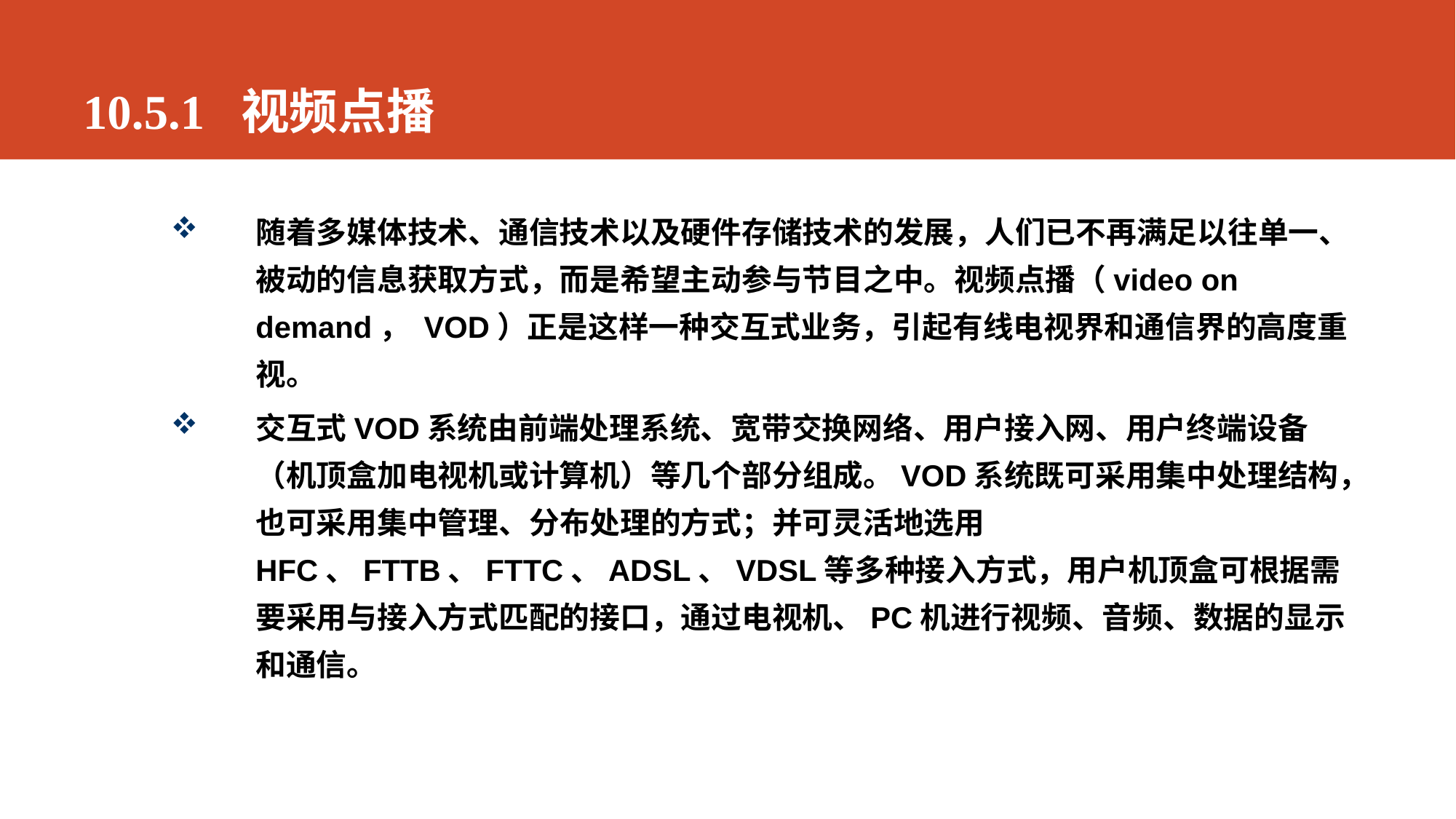

# 10.5.1  视频点播
随着多媒体技术、通信技术以及硬件存储技术的发展，人们已不再满足以往单一、被动的信息获取方式，而是希望主动参与节目之中。视频点播（video on demand， VOD）正是这样一种交互式业务，引起有线电视界和通信界的高度重视。
交互式VOD系统由前端处理系统、宽带交换网络、用户接入网、用户终端设备（机顶盒加电视机或计算机）等几个部分组成。VOD系统既可采用集中处理结构，也可采用集中管理、分布处理的方式；并可灵活地选用HFC、FTTB、FTTC、ADSL、VDSL等多种接入方式，用户机顶盒可根据需要采用与接入方式匹配的接口，通过电视机、PC机进行视频、音频、数据的显示和通信。